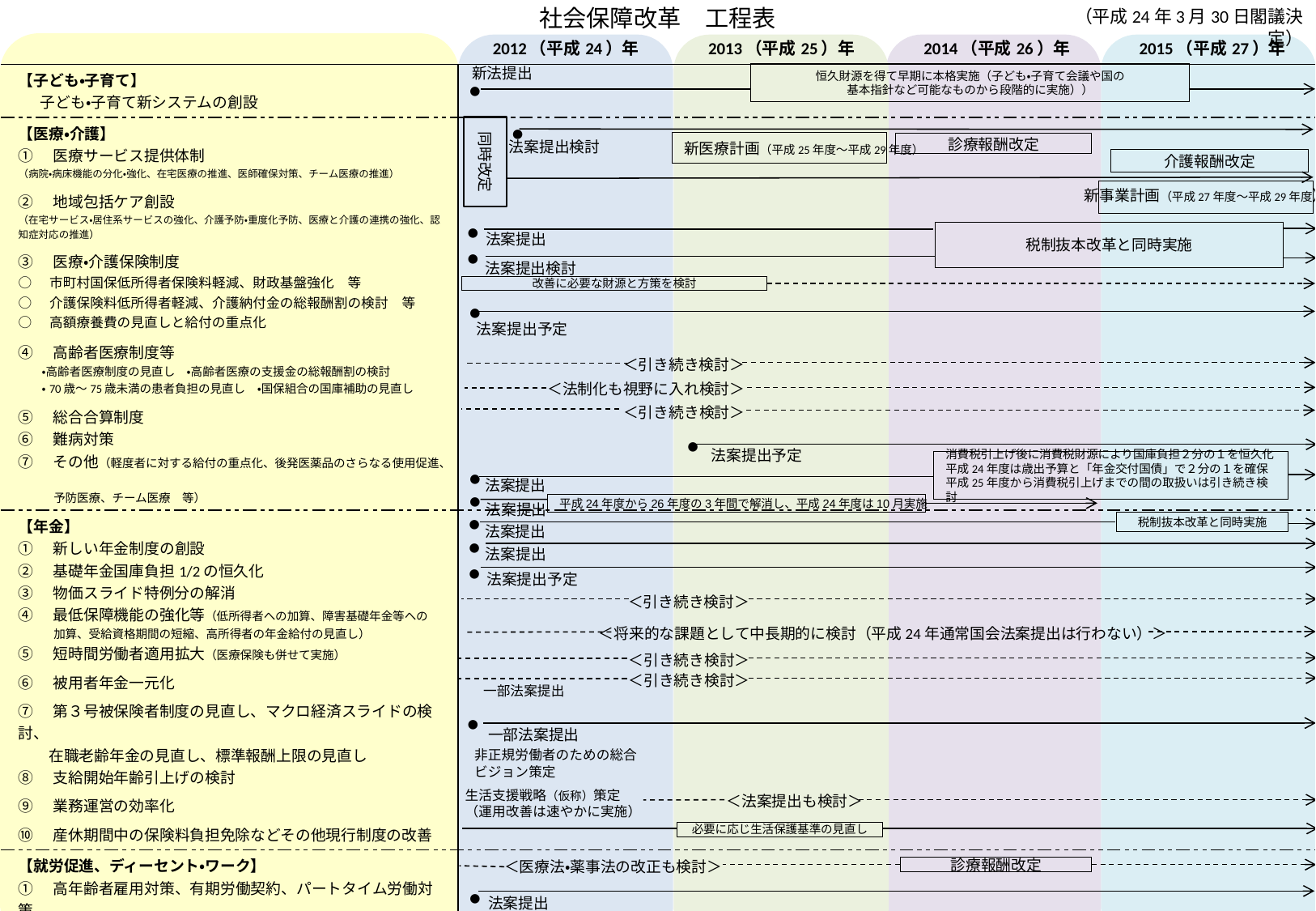

（平成24年3月30日閣議決定）
社会保障改革　工程表
|  | 2012（平成24）年 | 2013（平成25）年 | 2014（平成26）年 | 2015（平成27）年 |
| --- | --- | --- | --- | --- |
| 【子ども・子育て】 　 子ども・子育て新システムの創設 |  |  |  |  |
| 【医療・介護】 ①　医療サービス提供体制 （病院・病床機能の分化・強化、在宅医療の推進、医師確保対策、チーム医療の推進） |  |  |  |  |
| ②　地域包括ケア創設 （在宅サービス・居住系サービスの強化、介護予防・重度化予防、医療と介護の連携の強化、認知症対応の推進） |  |  |  |  |
| ③　医療・介護保険制度 ○　市町村国保低所得者保険料軽減、財政基盤強化　等 ○　介護保険料低所得者軽減、介護納付金の総報酬割の検討　等 ○　高額療養費の見直しと給付の重点化 |  |  |  |  |
| ④　高齢者医療制度等 　　・高齢者医療制度の見直し　・高齢者医療の支援金の総報酬割の検討 　　・70歳～75歳未満の患者負担の見直し　・国保組合の国庫補助の見直し |  |  |  |  |
| ⑤　総合合算制度 ⑥　難病対策 ⑦　その他（軽度者に対する給付の重点化、後発医薬品のさらなる使用促進、 　　　予防医療、チーム医療　等） |  |  |  |  |
| 【年金】 ①　新しい年金制度の創設 ②　基礎年金国庫負担1/2の恒久化 ③　物価スライド特例分の解消 ④　最低保障機能の強化等（低所得者への加算、障害基礎年金等への 　　　加算、受給資格期間の短縮、高所得者の年金給付の見直し） ⑤　短時間労働者適用拡大（医療保険も併せて実施） ⑥　被用者年金一元化 ⑦　第３号被保険者制度の見直し、マクロ経済スライドの検討、　 　　在職老齢年金の見直し、標準報酬上限の見直し ⑧　支給開始年齢引上げの検討 ⑨　業務運営の効率化 ⑩　産休期間中の保険料負担免除などその他現行制度の改善 |  |  |  |  |
| 【就労促進、ディーセント・ワーク】 ①　高年齢者雇用対策、有期労働契約、パートタイム労働対策、 　　雇用保険制度 ②　総合的ビジョン・若年者雇用対策 |  |  |  |  |
| 【貧困・格差】 ①　生活困窮者対策・生活保護制度の見直し ②　生活保護基準の検証 |  |  |  |  |
| 【医療イノベーション】 |  |  |  |  |
| 【障害者施策】 |  |  |  |  |

新法提出
恒久財源を得て早期に本格実施（子ども・子育て会議や国の
基本指針など可能なものから段階的に実施））
●
●
同時改定
法案提出検討
新医療計画（平成25年度～平成29年度）
診療報酬改定
介護報酬改定
新事業計画（平成27年度～平成29年度）
●
税制抜本改革と同時実施
法案提出
●
法案提出検討
改善に必要な財源と方策を検討
●
法案提出予定
＜引き続き検討＞
＜法制化も視野に入れ検討＞
＜引き続き検討＞
●
法案提出予定
消費税引上げ後に消費税財源により国庫負担２分の１を恒久化
平成24年度は歳出予算と「年金交付国債」で２分の１を確保
平成25年度から消費税引上げまでの間の取扱いは引き続き検討
●
法案提出
●
平成24年度から26年度の3年間で解消し、平成24年度は10月実施
法案提出
●
税制抜本改革と同時実施
法案提出
●
法案提出
●
法案提出予定
＜引き続き検討＞
＜将来的な課題として中長期的に検討（平成24年通常国会法案提出は行わない）＞
＜引き続き検討＞
＜引き続き検討＞
一部法案提出
●
一部法案提出
非正規労働者のための総合
ビジョン策定
生活支援戦略（仮称）策定
（運用改善は速やかに実施）
＜法案提出も検討＞
必要に応じ生活保護基準の見直し
診療報酬改定
＜医療法・薬事法の改正も検討＞
●
法案提出